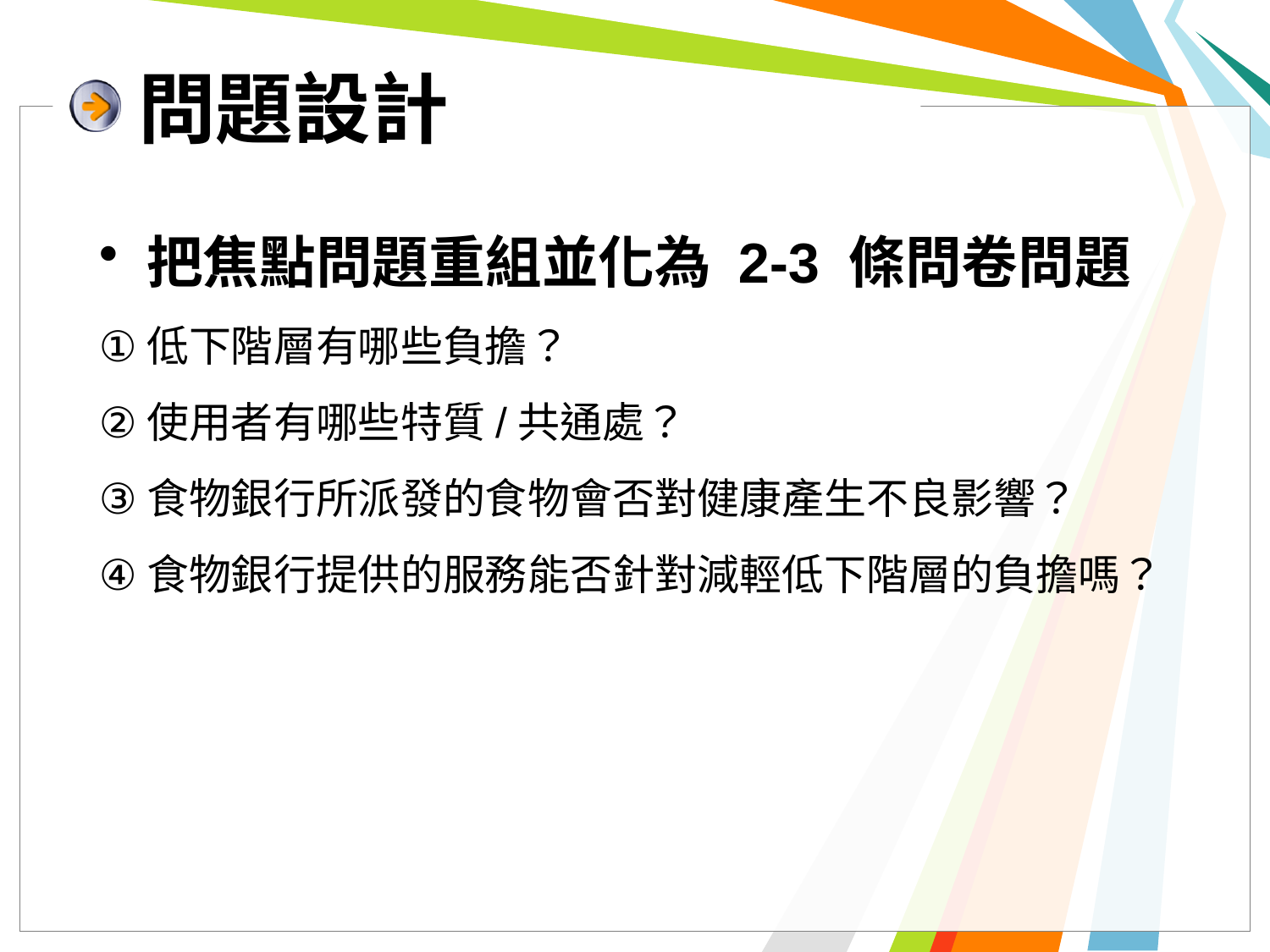

# 問題設計
把焦點問題重組並化為 2-3 條問卷問題
低下階層有哪些負擔？
使用者有哪些特質/共通處？
食物銀行所派發的食物會否對健康產生不良影響？
食物銀行提供的服務能否針對減輕低下階層的負擔嗎？